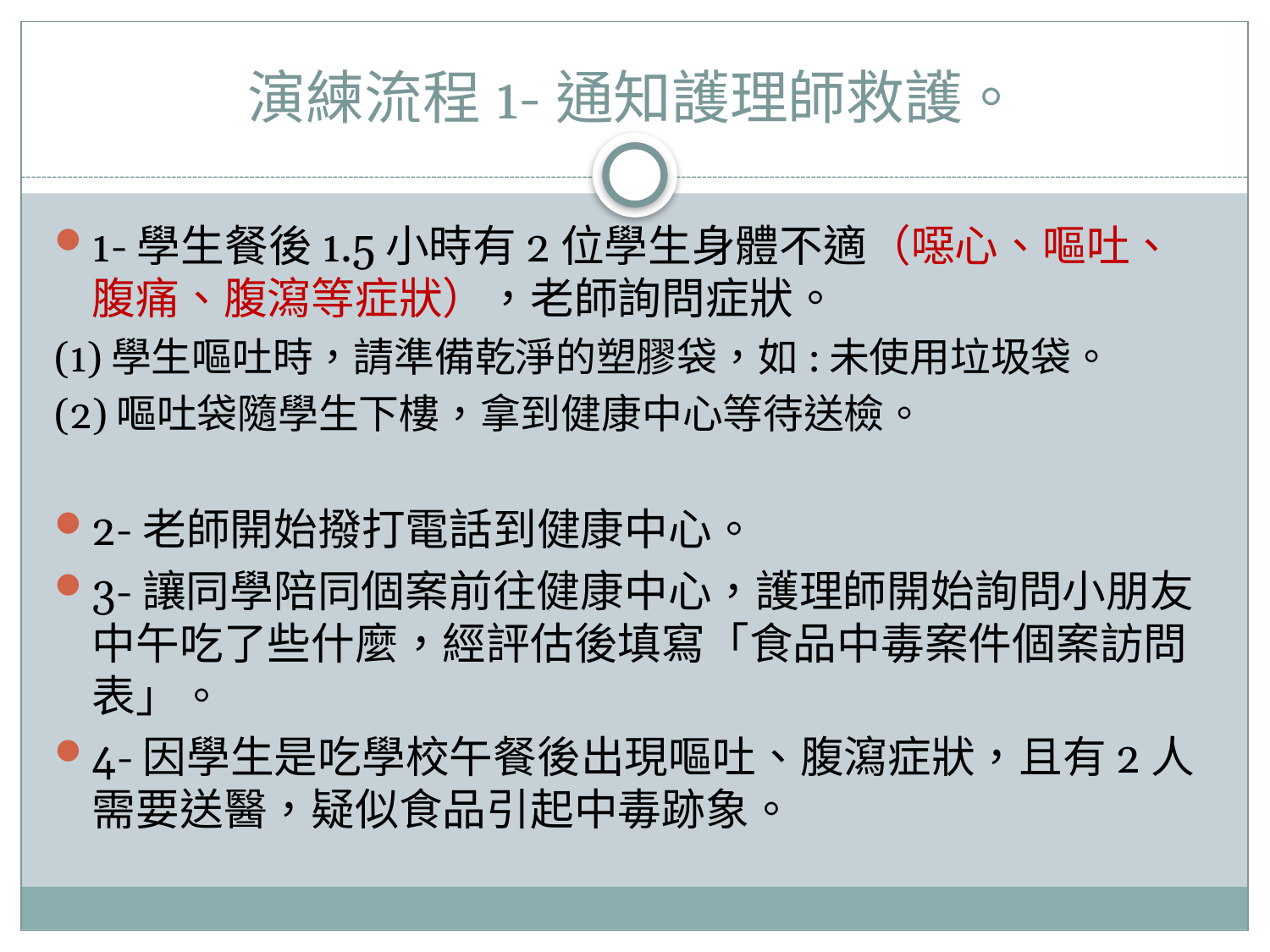

# 演練流程1-通知護理師救護。
1-學生餐後1.5小時有2位學生身體不適（噁心、嘔吐、腹痛、腹瀉等症狀），老師詢問症狀。
(1)學生嘔吐時，請準備乾淨的塑膠袋，如:未使用垃圾袋。
(2)嘔吐袋隨學生下樓，拿到健康中心等待送檢。

2-老師開始撥打電話到健康中心。
3-讓同學陪同個案前往健康中心，護理師開始詢問小朋友中午吃了些什麼，經評估後填寫「食品中毒案件個案訪問表」。
4-因學生是吃學校午餐後出現嘔吐、腹瀉症狀，且有2人需要送醫，疑似食品引起中毒跡象。